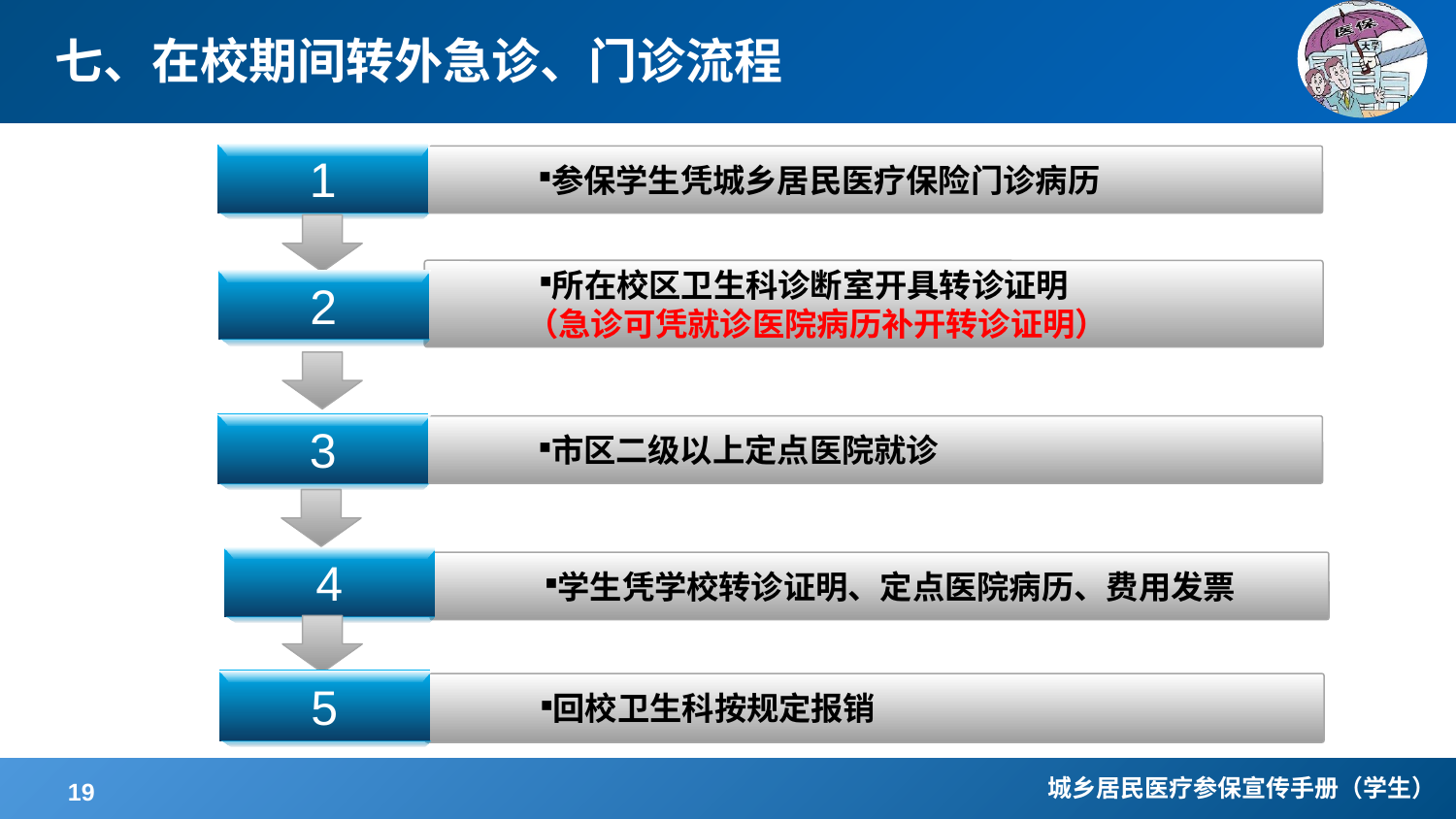

# 七、在校期间转外急诊、门诊流程
1

参保学生凭城乡居民医疗保险门诊病历

所在校区卫生科诊断室开具转诊证明
     （急诊可凭就诊医院病历补开转诊证明）
2

3

市区二级以上定点医院就诊

4

学生凭学校转诊证明、定点医院病历、费用发票

5

回校卫生科按规定报销